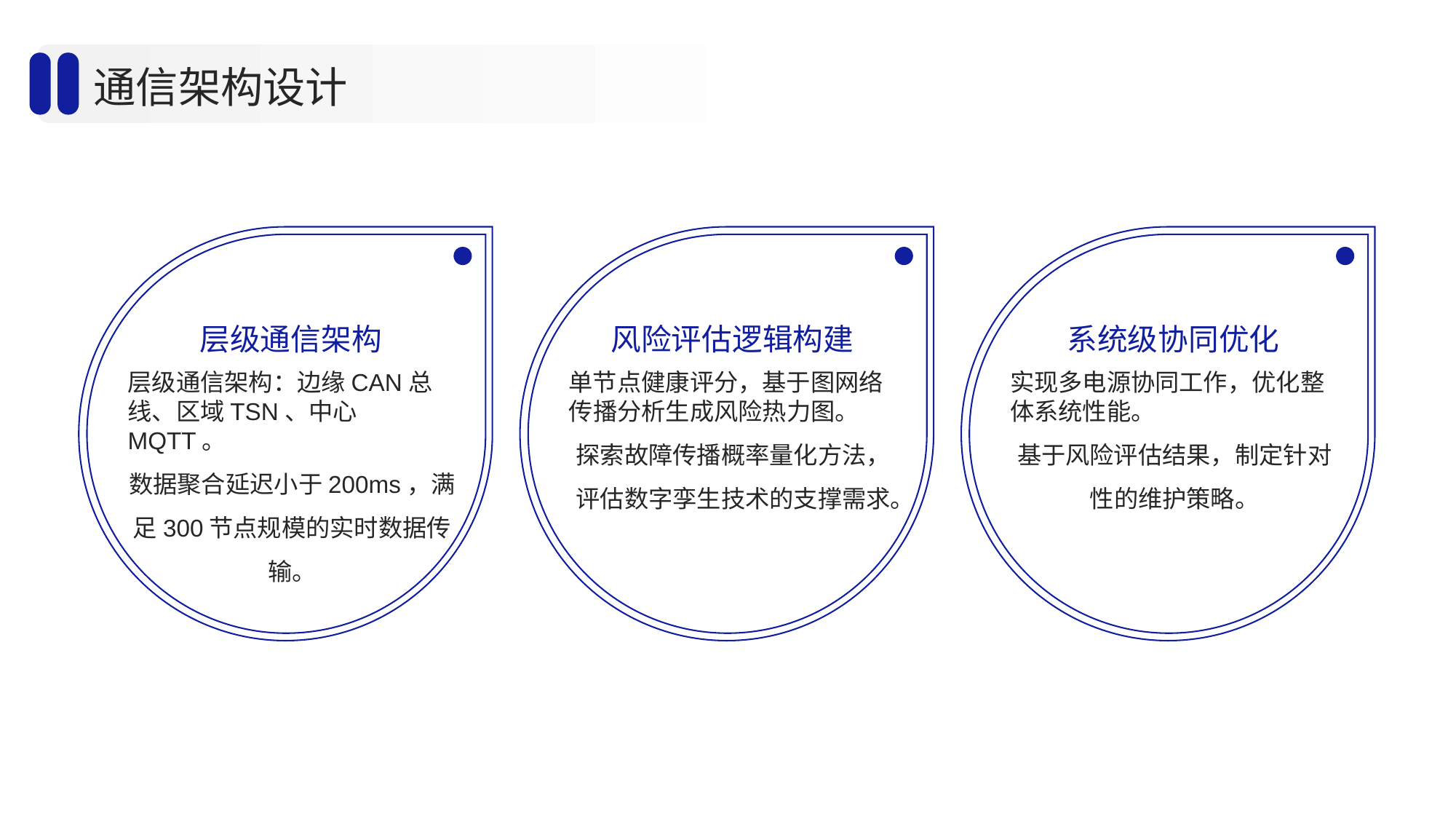

通信架构设计

层级通信架构
风险评估逻辑构建
系统级协同优化
层级通信架构：边缘CAN总线、区域TSN、中心MQTT。
数据聚合延迟小于200ms，满足300节点规模的实时数据传输。
单节点健康评分，基于图网络传播分析生成风险热力图。
探索故障传播概率量化方法，评估数字孪生技术的支撑需求。
实现多电源协同工作，优化整体系统性能。
基于风险评估结果，制定针对性的维护策略。